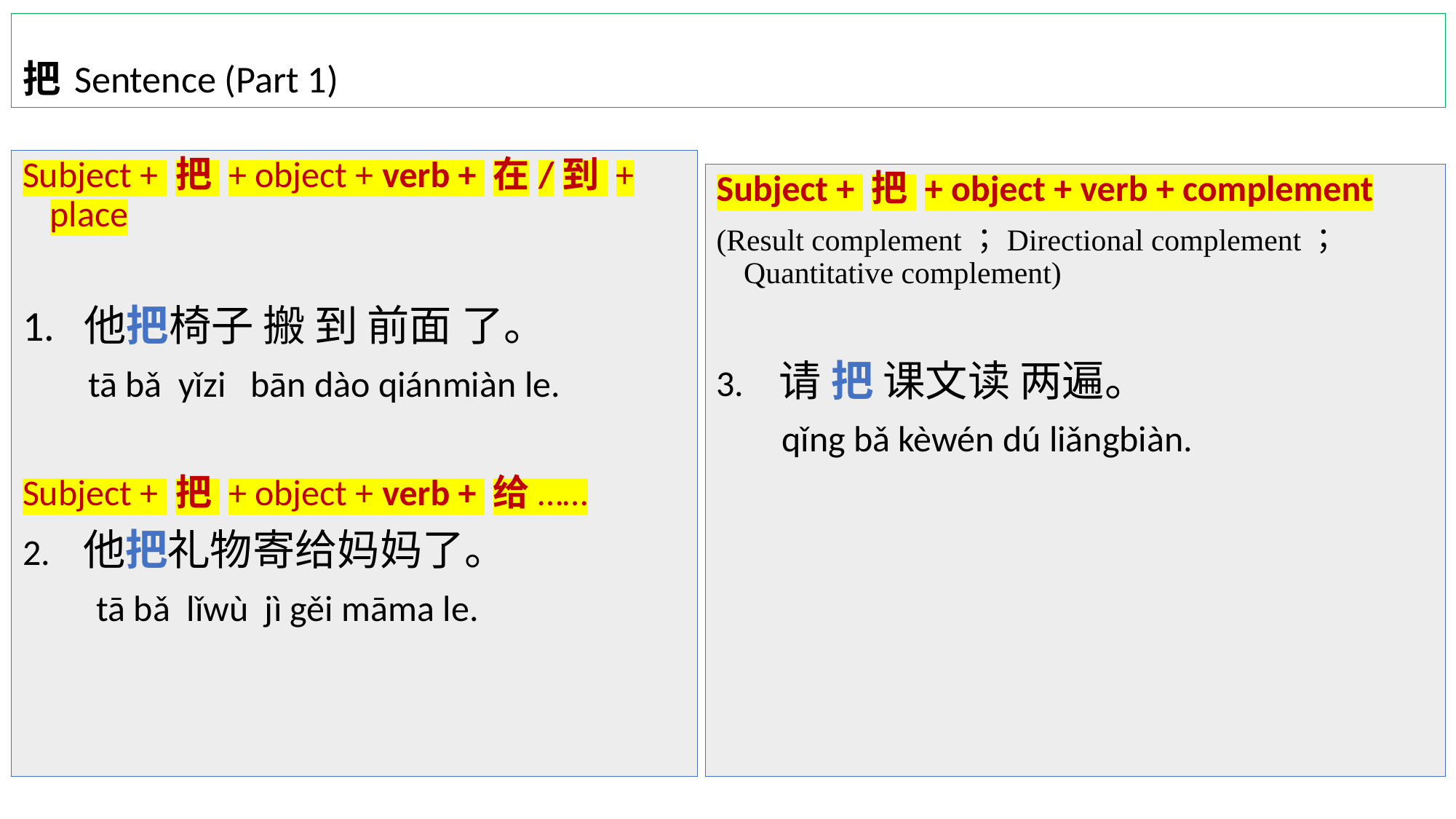

# 把 Sentence (Part 1)

Subject + 把 + object + verb + 在/到 + place

1.  他把椅子 搬 到 前面 了。
        tā bǎ  yǐzi   bān dào qiánmiàn le.

Subject + 把 + object + verb + 给 ……
2.   他把礼物寄给妈妈了。
         tā bǎ  lǐwù  jì gěi māma le.

Subject + 把 + object + verb + complement
(Result complement；Directional complement；Quantitative complement)

3.   请 把 课文读 两遍。
        qǐng bǎ kèwén dú liǎngbiàn.